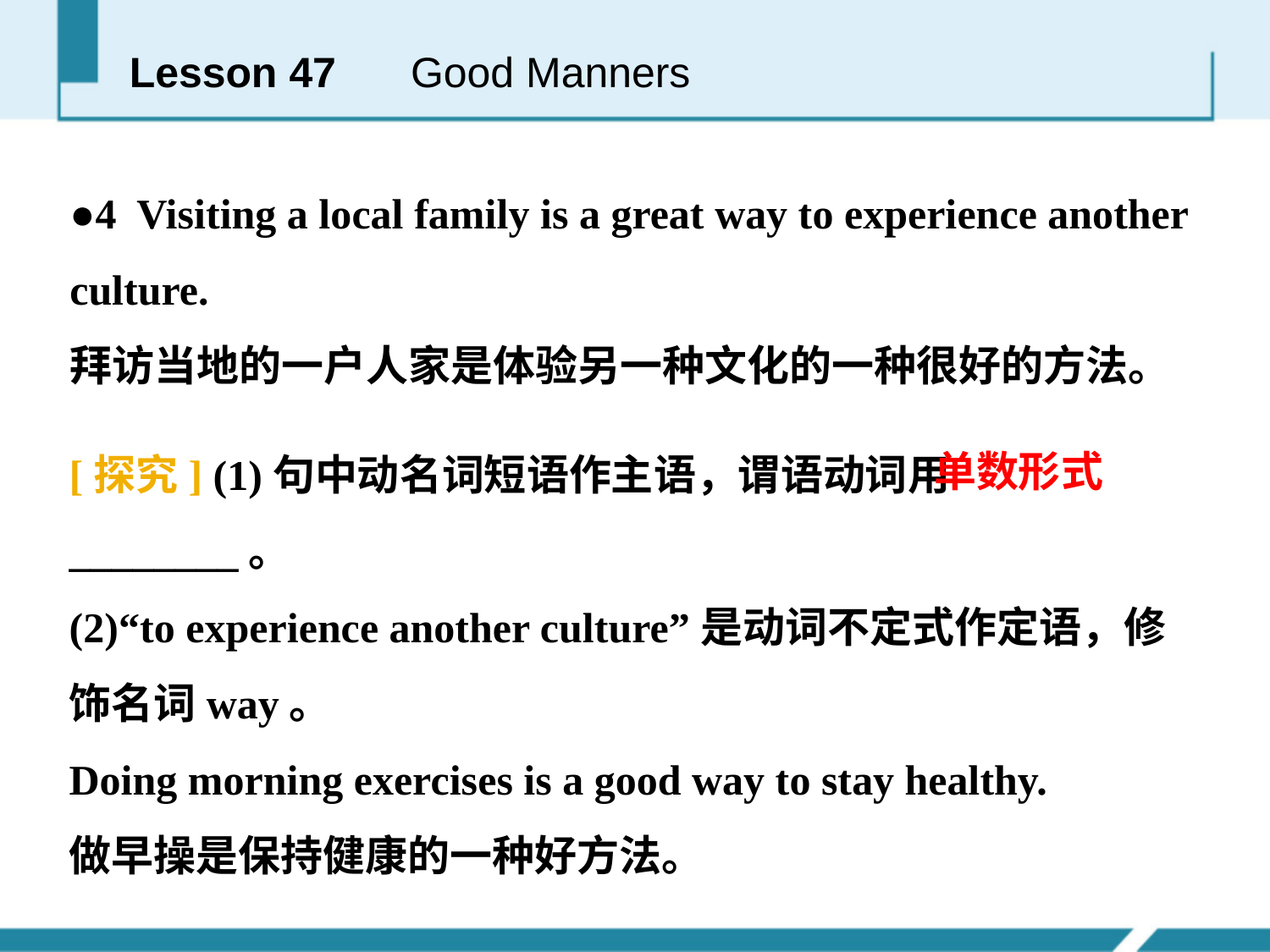

Lesson 47 　Good Manners
●4  Visiting a local family is a great way to experience another culture.
拜访当地的一户人家是体验另一种文化的一种很好的方法。
[探究] (1)句中动名词短语作主语，谓语动词用________。
(2)“to experience another culture”是动词不定式作定语，修饰名词way。
Doing morning exercises is a good way to stay healthy.
做早操是保持健康的一种好方法。
单数形式